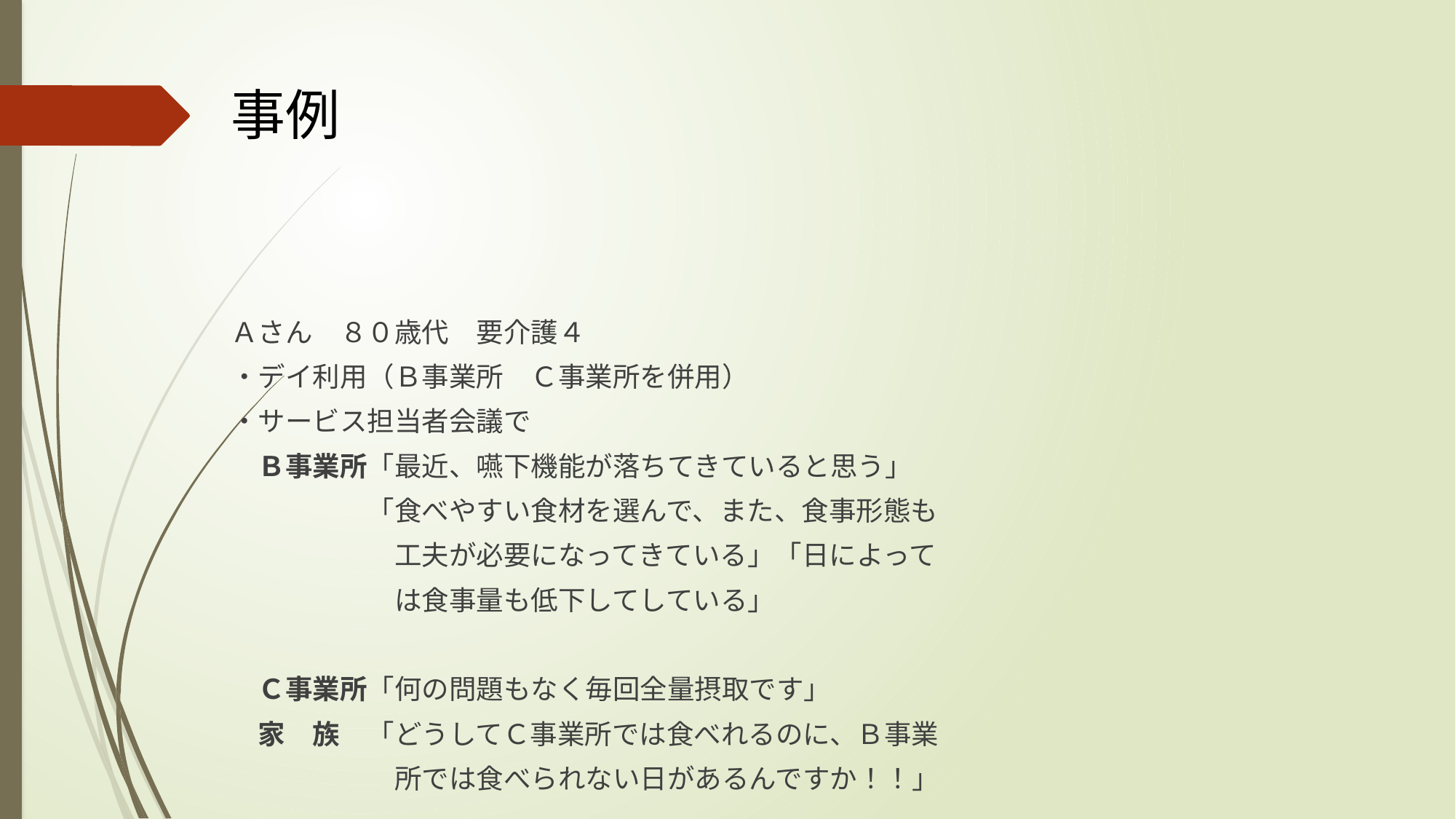

# 事例
Ａさん　８０歳代　要介護４
・デイ利用（Ｂ事業所　Ｃ事業所を併用）
・サービス担当者会議で
　Ｂ事業所「最近、嚥下機能が落ちてきていると思う」
　　　　　「食べやすい食材を選んで、また、食事形態も
　　　　　　工夫が必要になってきている」「日によって
　　　　　　は食事量も低下してしている」

　Ｃ事業所「何の問題もなく毎回全量摂取です」
　家　族　「どうしてＣ事業所では食べれるのに、Ｂ事業
　　　　　　所では食べられない日があるんですか！！」